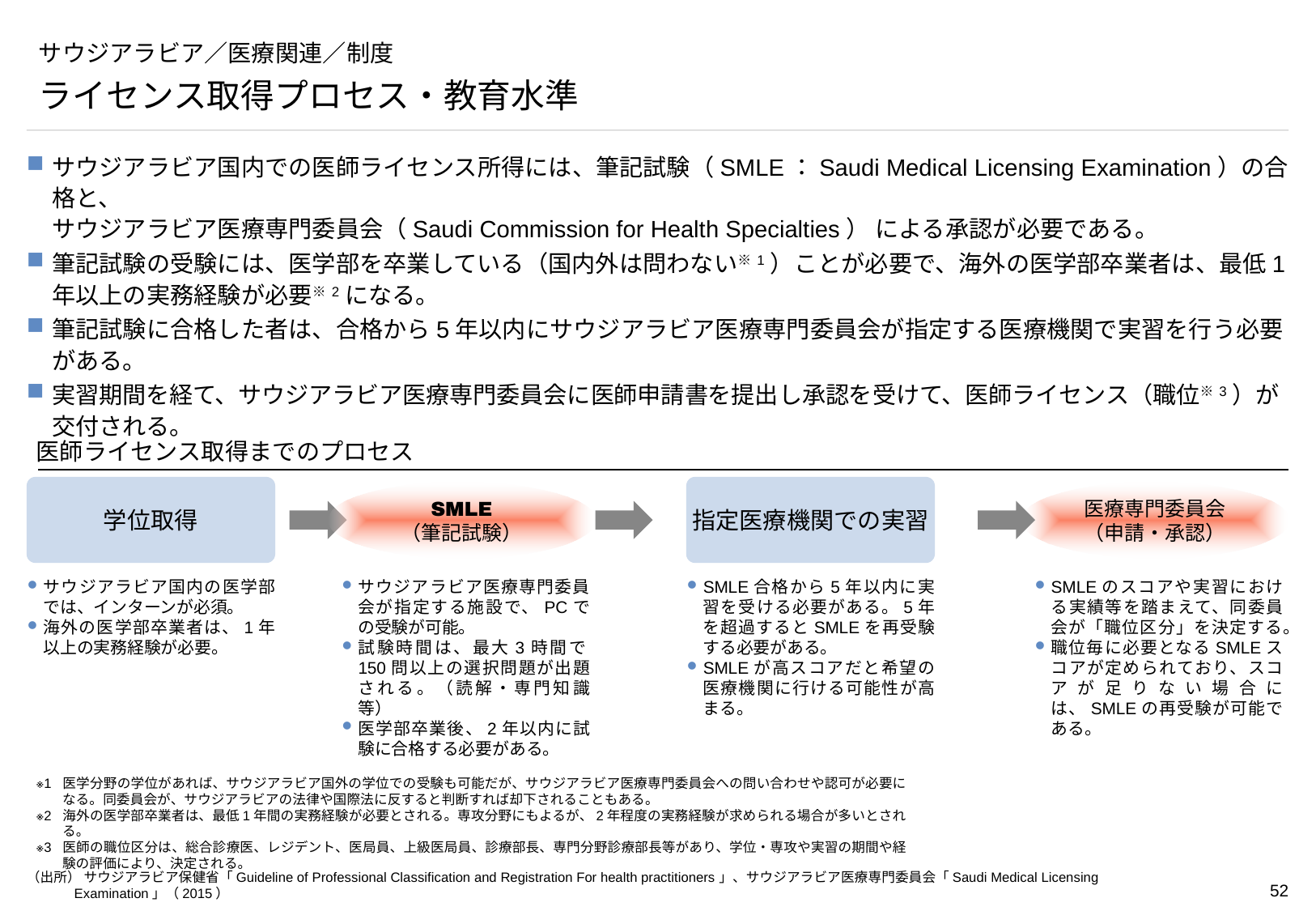

# サウジアラビア／医療関連／制度
ライセンス取得プロセス・教育水準
サウジアラビア国内での医師ライセンス所得には、筆記試験（SMLE：Saudi Medical Licensing Examination）の合格と、
サウジアラビア医療専門委員会（Saudi Commission for Health Specialties） による承認が必要である。
筆記試験の受験には、医学部を卒業している（国内外は問わない※1）ことが必要で、海外の医学部卒業者は、最低1年以上の実務経験が必要※2になる。
筆記試験に合格した者は、合格から5年以内にサウジアラビア医療専門委員会が指定する医療機関で実習を行う必要がある。
実習期間を経て、サウジアラビア医療専門委員会に医師申請書を提出し承認を受けて、医師ライセンス（職位※3）が交付される。
医師ライセンス取得までのプロセス
学位取得
指定医療機関での実習
SMLE
（筆記試験）
医療専門委員会（申請・承認）

サウジアラビア国内の医学部では、インターンが必須。
海外の医学部卒業者は、1年以上の実務経験が必要。
サウジアラビア医療専門委員会が指定する施設で、PCでの受験が可能。
試験時間は、最大3時間で150問以上の選択問題が出題される。（読解・専門知識等）
医学部卒業後、2年以内に試験に合格する必要がある。
SMLE合格から5年以内に実習を受ける必要がある。5年を超過するとSMLEを再受験する必要がある。
SMLEが高スコアだと希望の医療機関に行ける可能性が高まる。
SMLEのスコアや実習における実績等を踏まえて、同委員会が「職位区分」を決定する。
職位毎に必要となるSMLEスコアが定められており、スコアが足りない場合には、SMLEの再受験が可能である。

※1	医学分野の学位があれば、サウジアラビア国外の学位での受験も可能だが、サウジアラビア医療専門委員会への問い合わせや認可が必要になる。同委員会が、サウジアラビアの法律や国際法に反すると判断すれば却下されることもある。
※2	海外の医学部卒業者は、最低1年間の実務経験が必要とされる。専攻分野にもよるが、2年程度の実務経験が求められる場合が多いとされる。
※3	医師の職位区分は、総合診療医、レジデント、医局員、上級医局員、診療部長、専門分野診療部長等があり、学位・専攻や実習の期間や経験の評価により、決定される。
（出所） サウジアラビア保健省「Guideline of Professional Classification and Registration For health practitioners」、サウジアラビア医療専門委員会「Saudi Medical Licensing Examination」（2015）